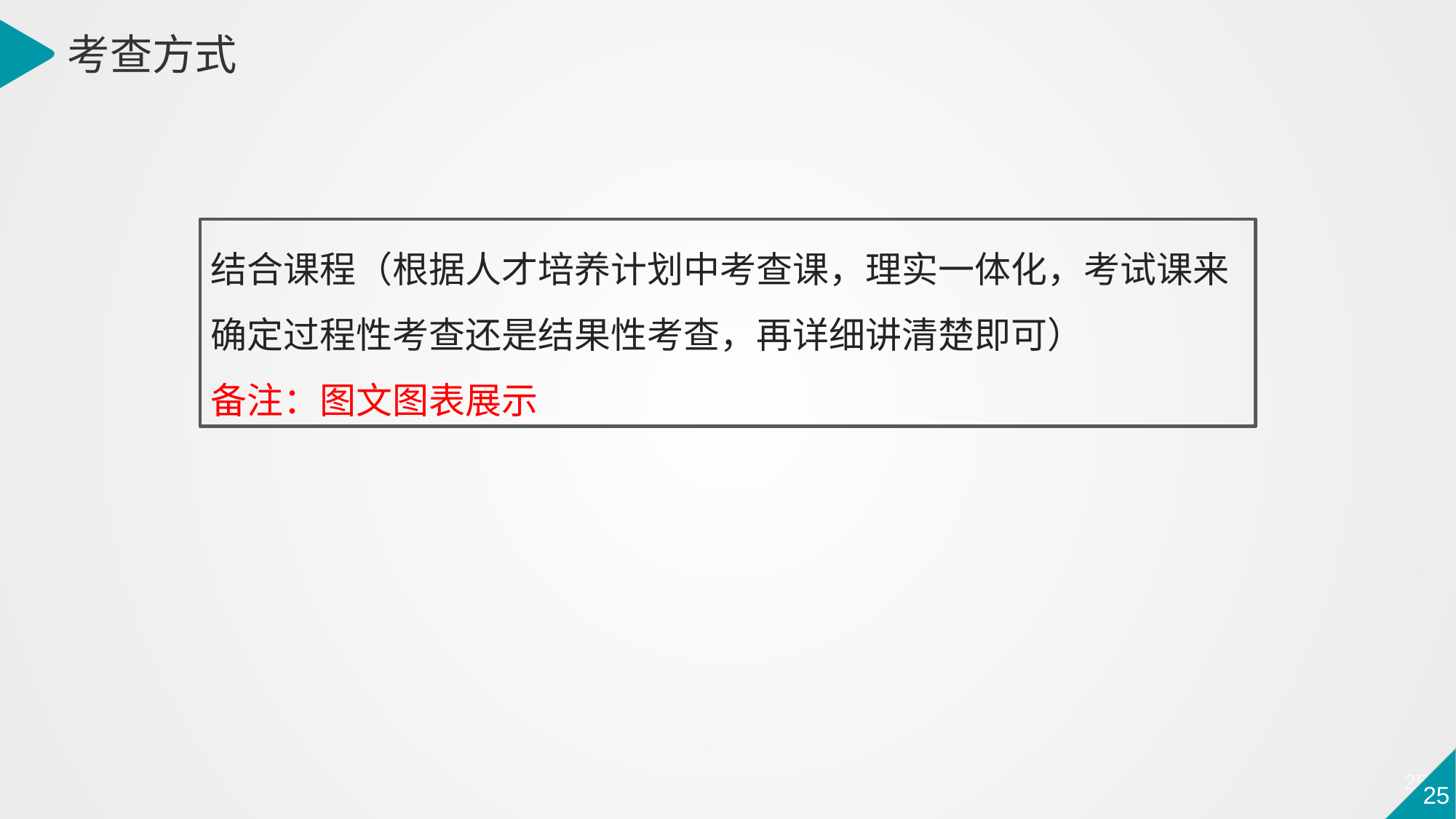

考查方式
结合课程（根据人才培养计划中考查课，理实一体化，考试课来确定过程性考查还是结果性考查，再详细讲清楚即可）
备注：图文图表展示